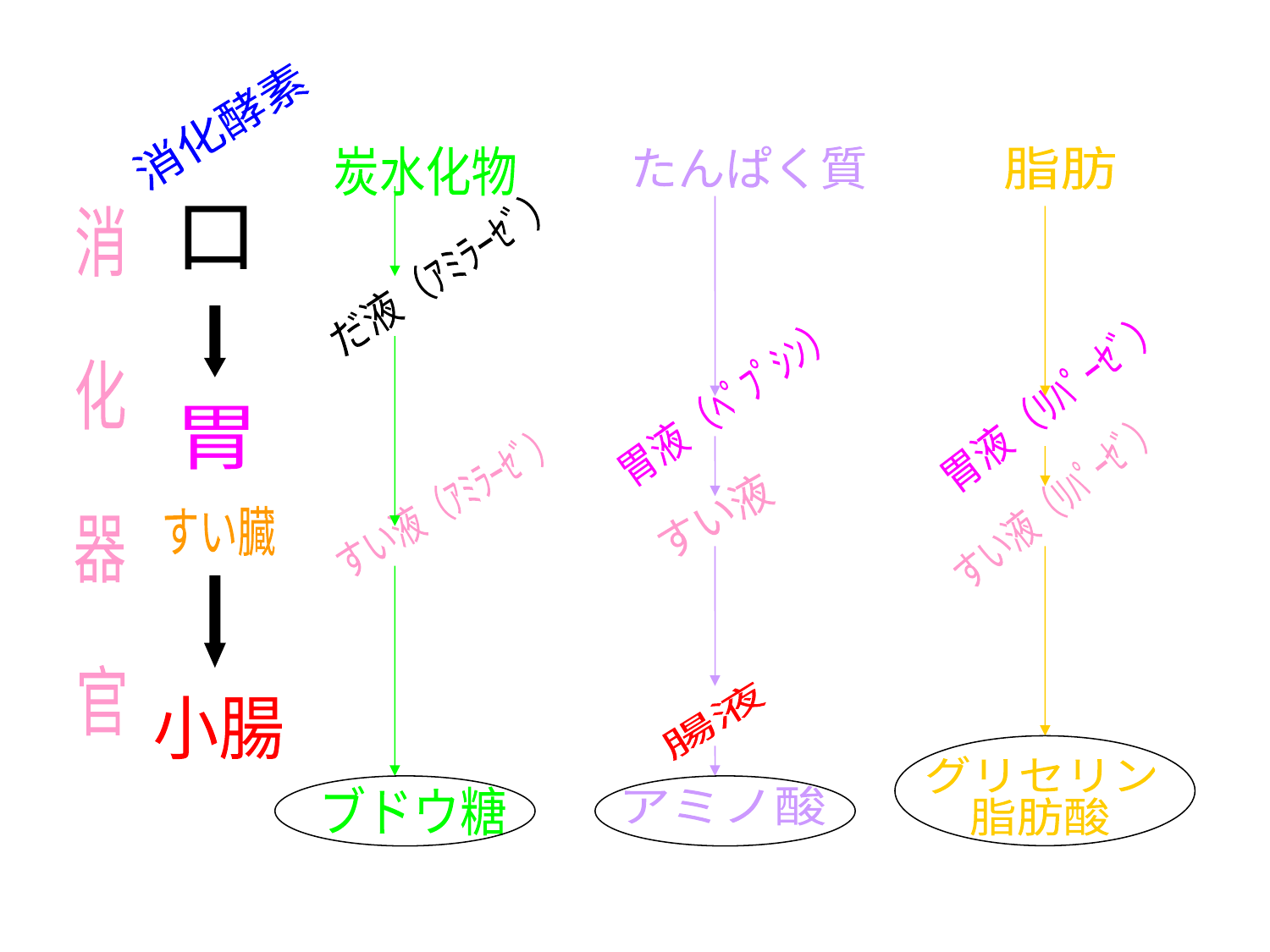

米
肉
油
消化酵素
炭水化物
たんぱく質
脂肪

消

化

器

官
口

だ液（ｱﾐﾗｰｾﾞ）

胃液（ﾍﾟﾌﾟｼﾝ）
胃液（ﾘﾊﾟｰｾﾞ）
胃

すい液（ｱﾐﾗｰｾﾞ）
すい液（ﾘﾊﾟｰｾﾞ）
すい液
すい臓

小腸
腸液

グリセリン
脂肪酸

ブドウ糖
アミノ酸
折り紙ｻｲｽﾞを28～29回位半分に切ると吸収できる大きさになる